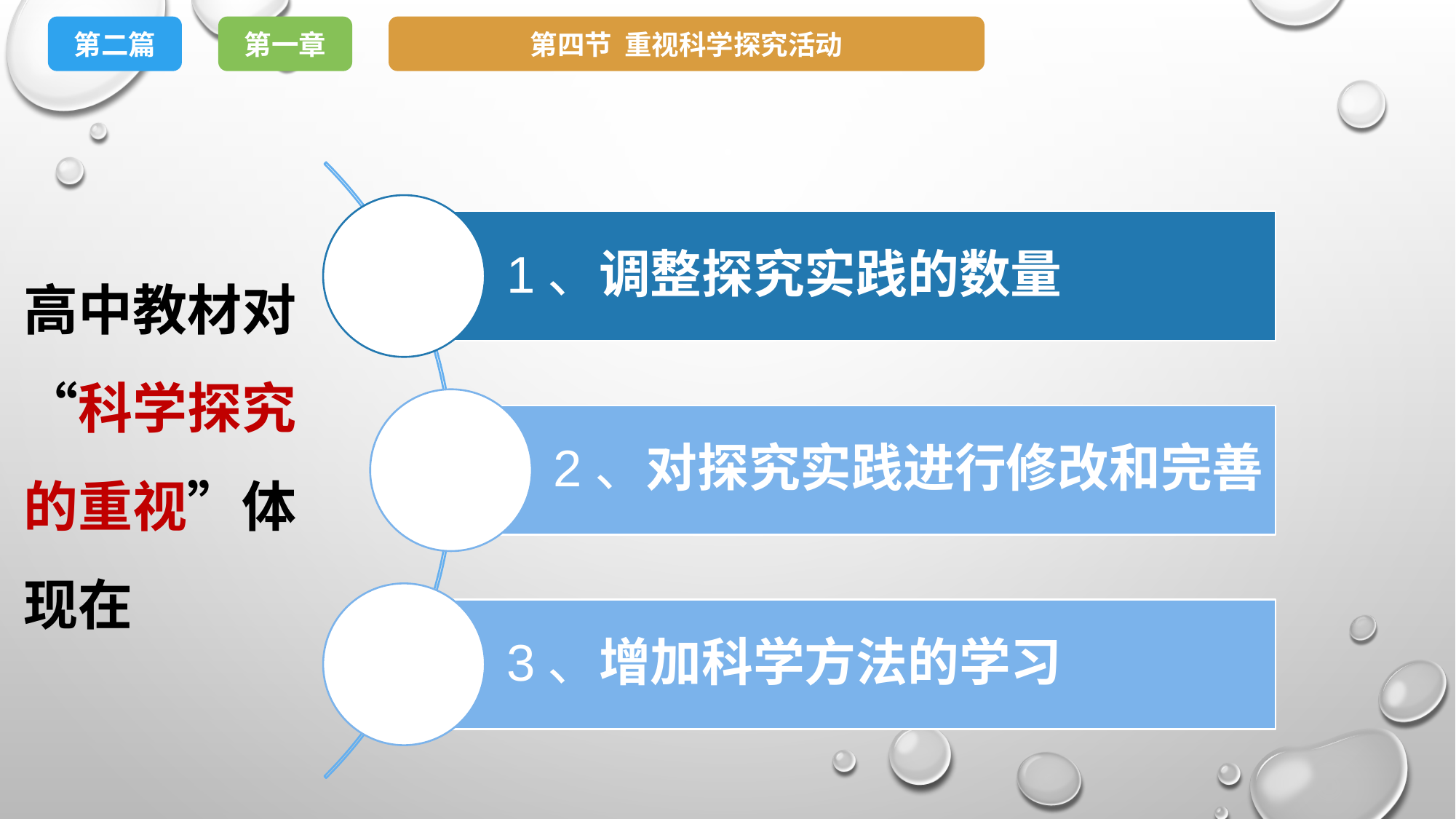

第二篇
第一章
第四节  重视科学探究活动
1、调整探究实践的数量
2、对探究实践进行修改和完善
3、增加科学方法的学习
高中教材对“科学探究的重视”体现在